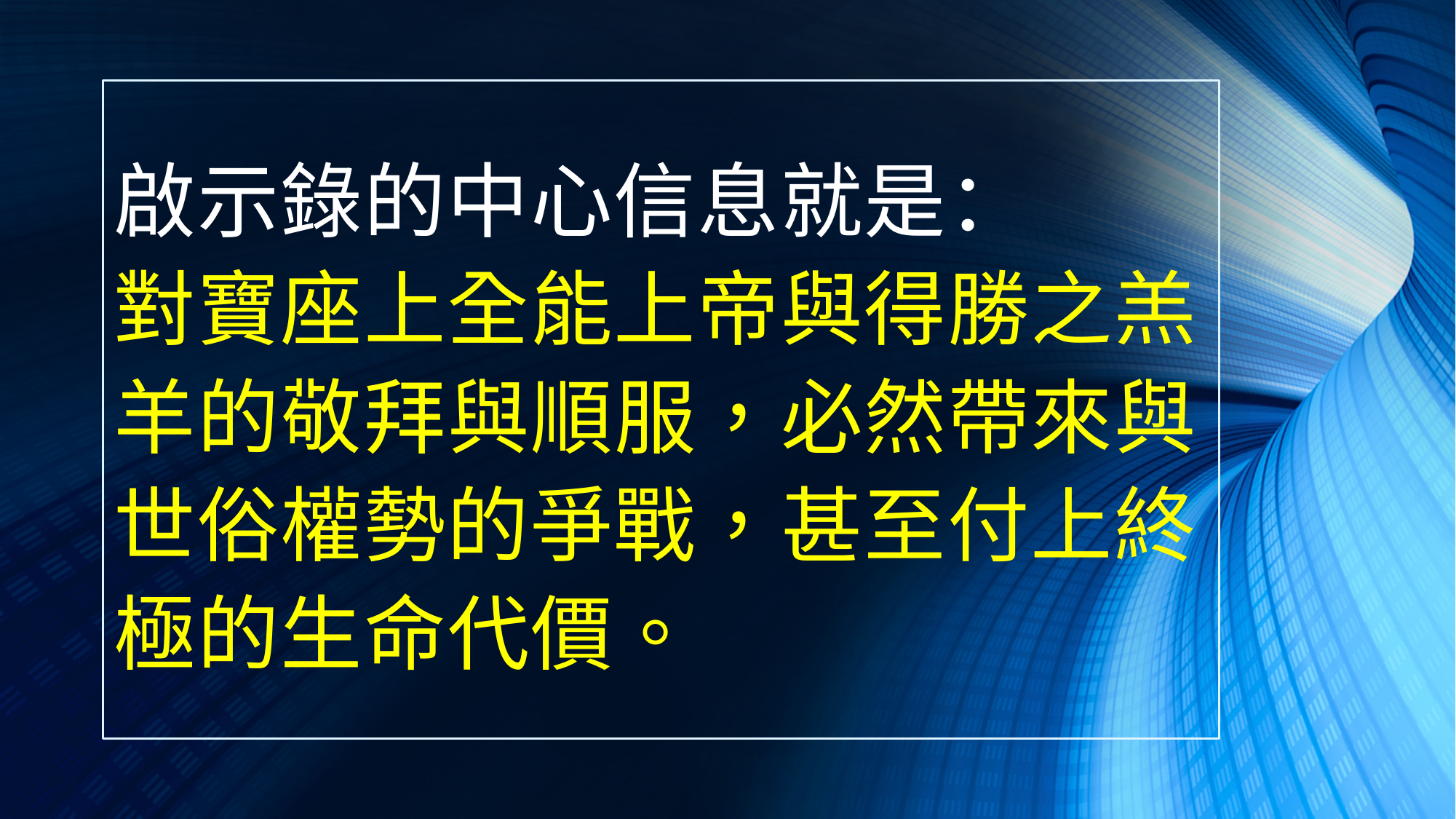

# 啟示錄的中心信息就是： 對寶座上全能上帝與得勝之羔羊的敬拜與順服，必然帶來與世俗權勢的爭戰，甚至付上終極的生命代價。